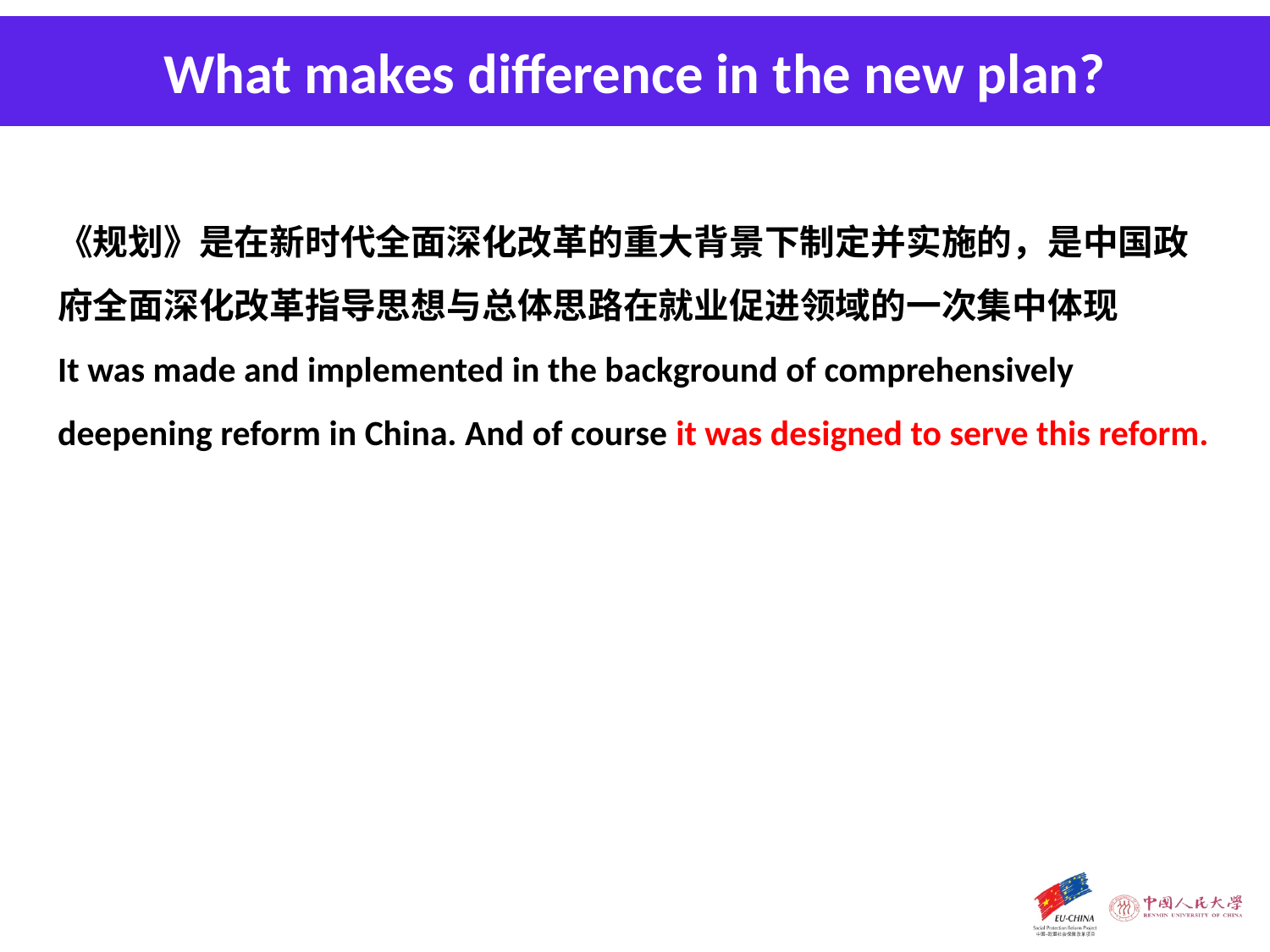

What makes difference in the new plan?
# 《规划》是在新时代全面深化改革的重大背景下制定并实施的，是中国政府全面深化改革指导思想与总体思路在就业促进领域的一次集中体现 It was made and implemented in the background of comprehensively deepening reform in China. And of course it was designed to serve this reform.